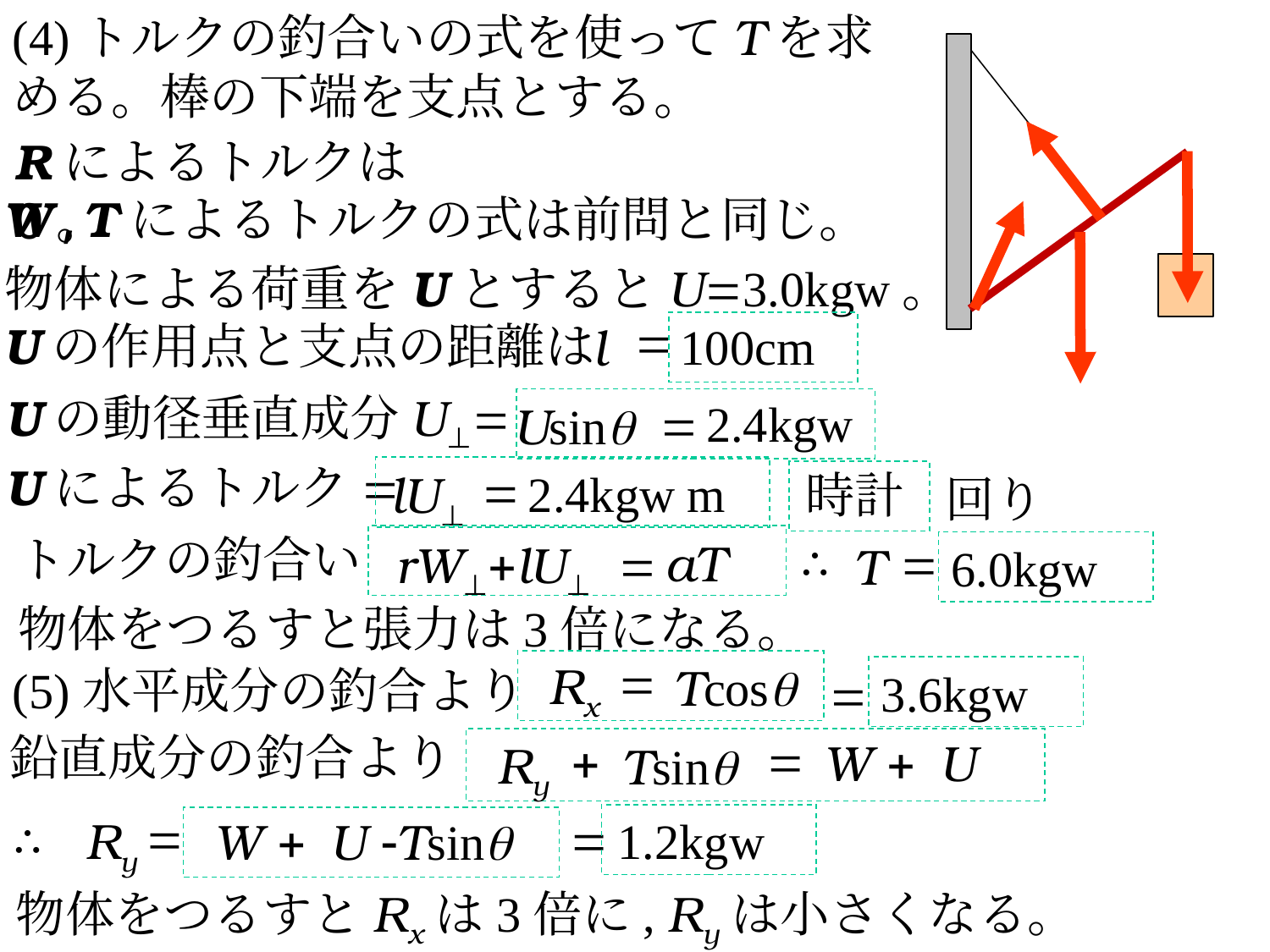

(4)トルクの釣合いの式を使ってTを求める。棒の下端を支点とする。

Rによるトルクは0。

W,Tによるトルクの式は前問と同じ。

物体による荷重をUとするとU=3.0kgw。
=
Uの作用点と支点の距離は
100cm
l

Uの動径垂直成分U⊥=
2.4kgw
=
Usinθ

Uによるトルク=
=
2.4kgw m

lU⊥
時計

回り
トルクの釣合い

aT
∴
=
rW⊥+lU⊥
=
T
6.0kgw

物体をつるすと張力は3倍になる。
=
Rx
Tcosθ

(5)水平成分の釣合より
3.6kgw

=
鉛直成分の釣合より
=
+
W + U
Ry

Tsinθ
=
=
∴
Ry
1.2kgw
W + U −Tsinθ

物体をつるすとRxは3倍に, Ryは小さくなる。